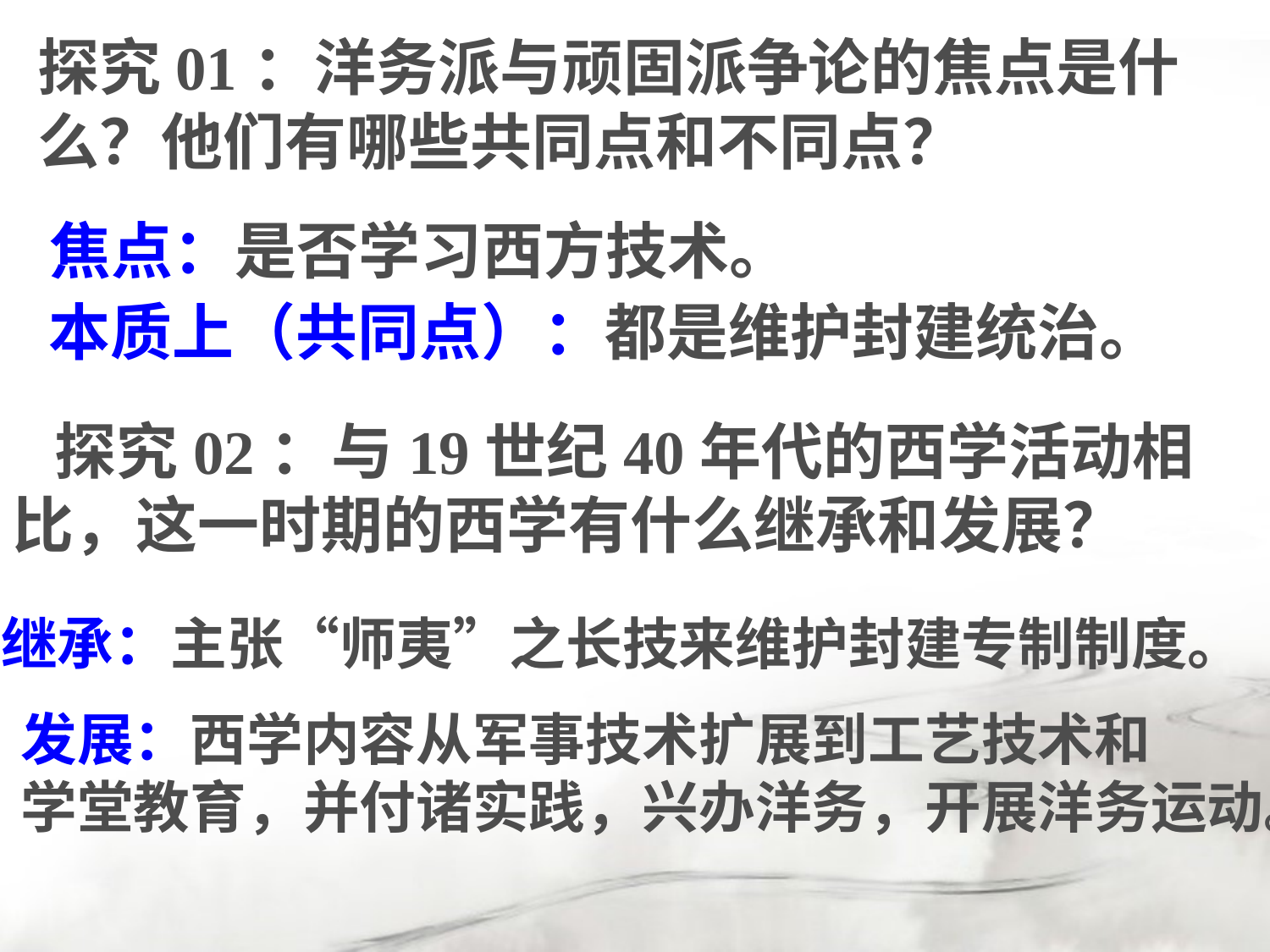

探究01：洋务派与顽固派争论的焦点是什么？他们有哪些共同点和不同点？
焦点：是否学习西方技术。
本质上（共同点）：都是维护封建统治。
探究02：与19世纪40年代的西学活动相比，这一时期的西学有什么继承和发展？
继承：主张“师夷”之长技来维护封建专制制度。
发展：西学内容从军事技术扩展到工艺技术和
学堂教育，并付诸实践，兴办洋务，开展洋务运动。